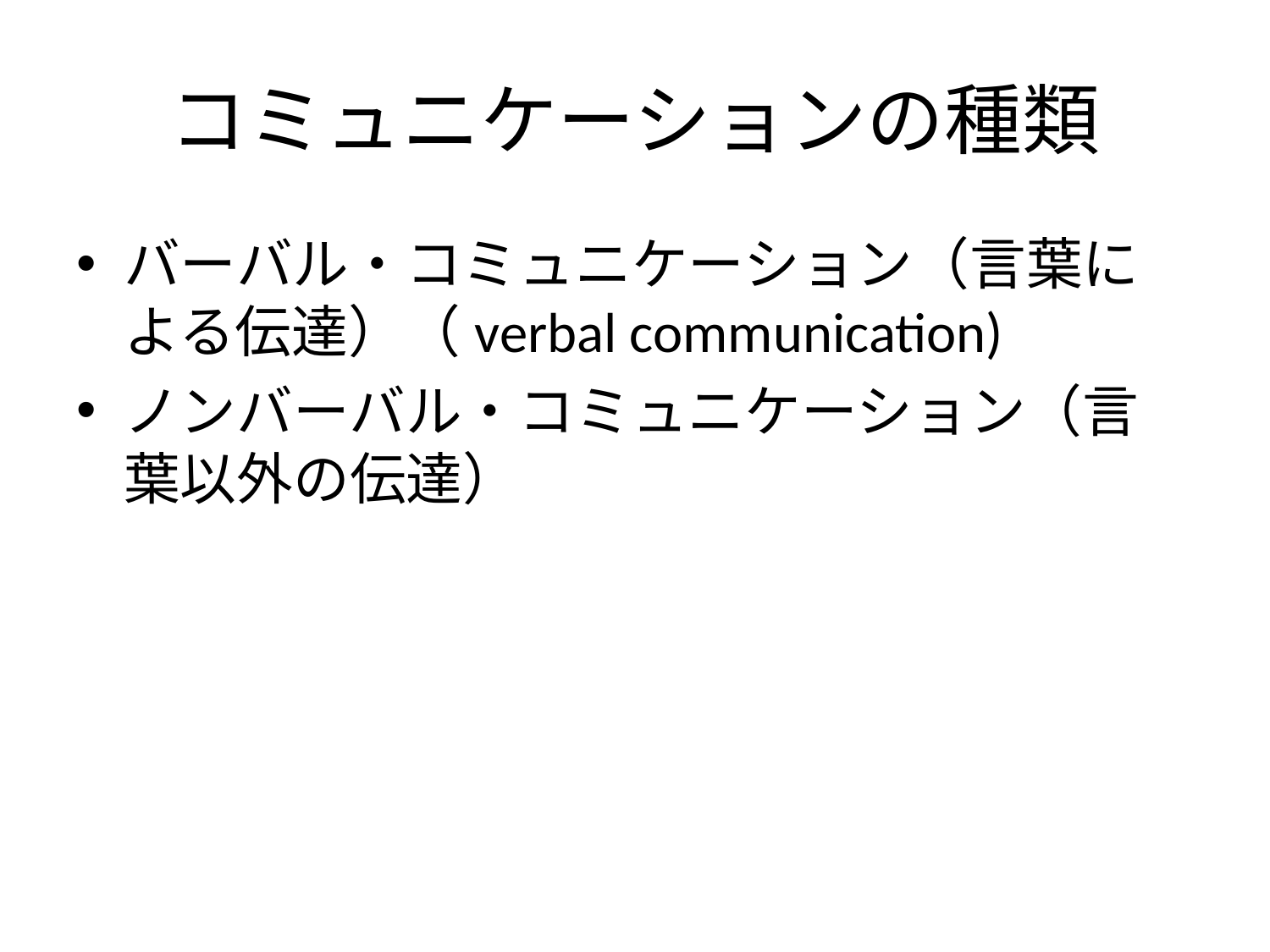

# コミュニケーションの種類
バーバル・コミュニケーション（言葉による伝達）（verbal communication)
ノンバーバル・コミュニケーション（言葉以外の伝達）